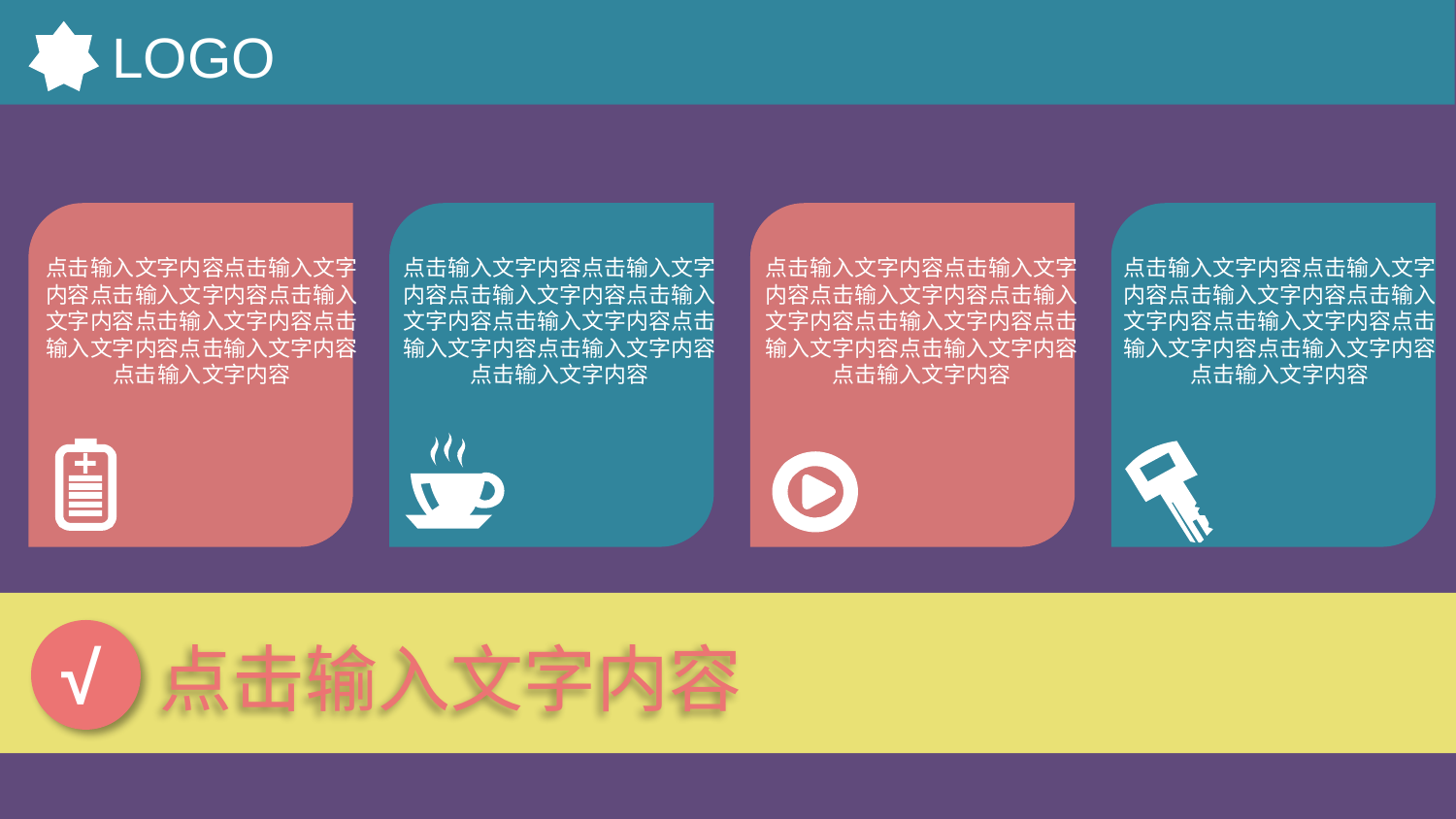

LOGO

点击输入文字内容点击输入文字内容点击输入文字内容点击输入文字内容点击输入文字内容点击输入文字内容点击输入文字内容点击输入文字内容
点击输入文字内容点击输入文字内容点击输入文字内容点击输入文字内容点击输入文字内容点击输入文字内容点击输入文字内容点击输入文字内容
点击输入文字内容点击输入文字内容点击输入文字内容点击输入文字内容点击输入文字内容点击输入文字内容点击输入文字内容点击输入文字内容
点击输入文字内容点击输入文字内容点击输入文字内容点击输入文字内容点击输入文字内容点击输入文字内容点击输入文字内容点击输入文字内容

√
点击输入文字内容